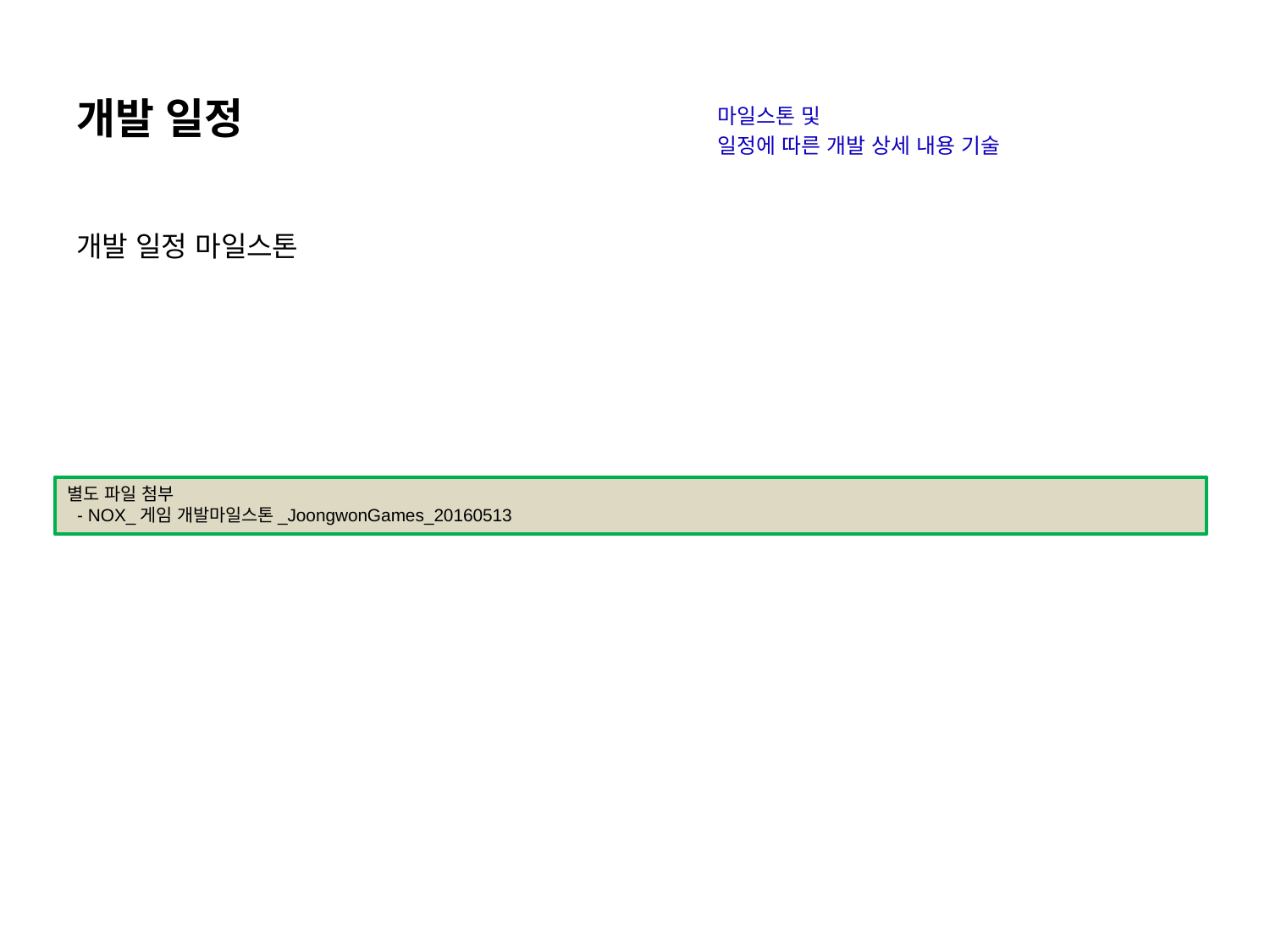

# 개발 일정
마일스톤 및
일정에 따른 개발 상세 내용 기술
개발 일정 마일스톤

별도 파일 첨부
  - NOX_게임 개발마일스톤_JoongwonGames_20160513